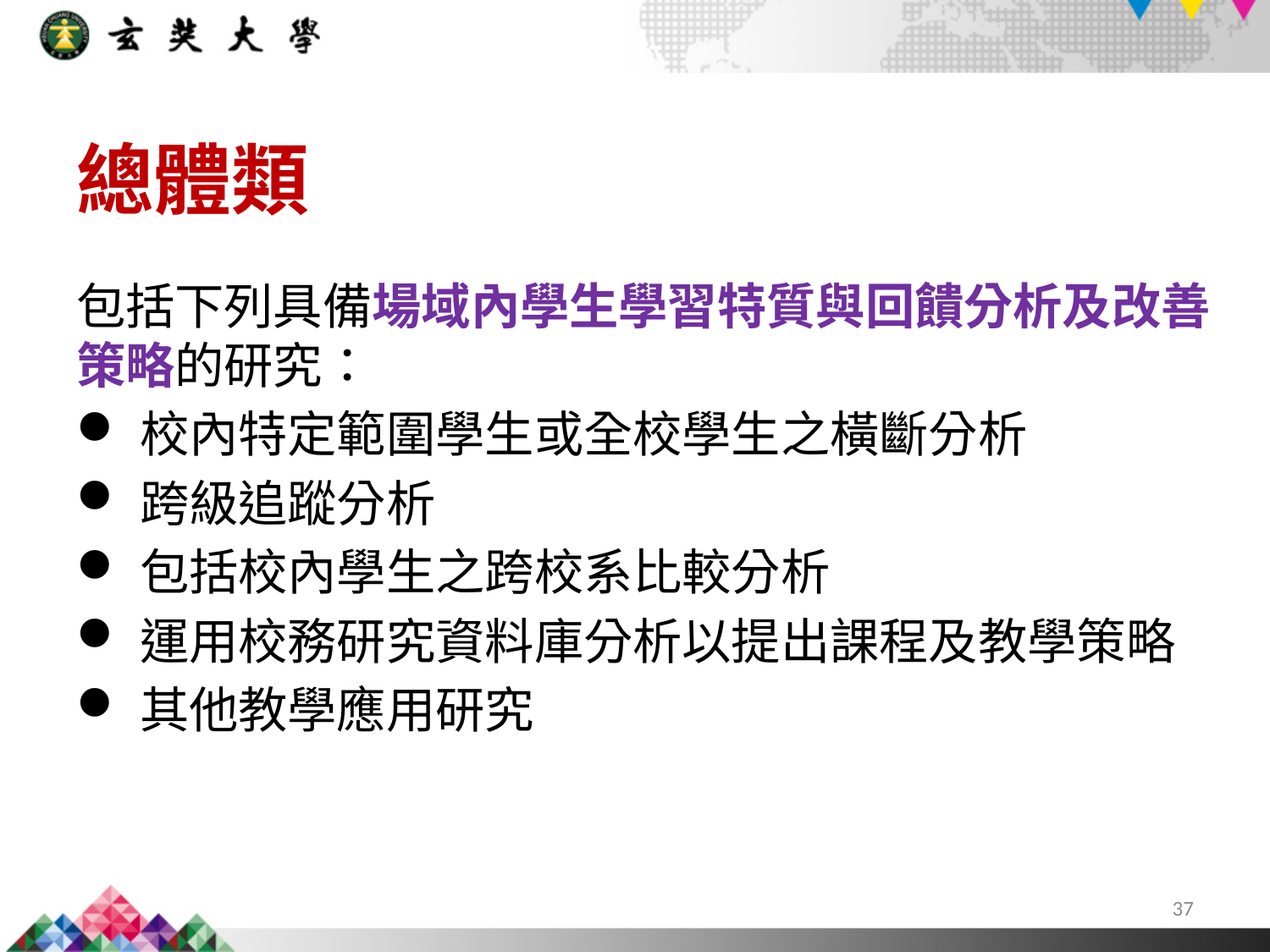

總體類
包括下列具備場域內學生學習特質與回饋分析及改善策略的研究：
校內特定範圍學生或全校學生之橫斷分析
跨級追蹤分析
包括校內學生之跨校系比較分析
運用校務研究資料庫分析以提出課程及教學策略
其他教學應用研究

37